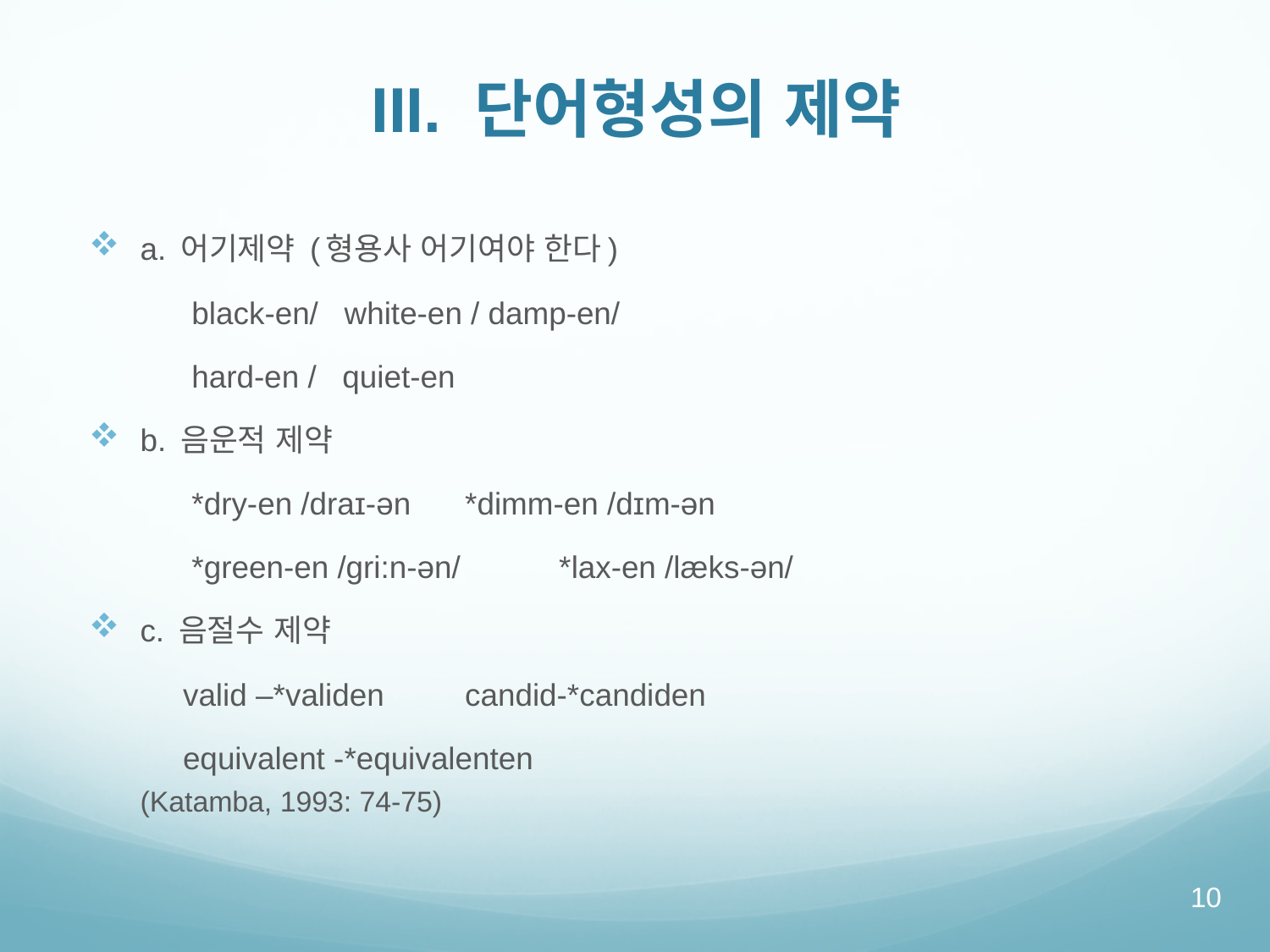

# III. 단어형성의 제약
a. 어기제약 (형용사 어기여야 한다)
 	 black-en/   white-en / damp-en/
	 hard-en /   quiet-en
b. 음운적 제약
 	 *dry-en /draɪ-ən	*dimm-en /dɪm-ən
 	 *green-en /gri:n-ən/      	*lax-en /læks-ən/
c. 음절수 제약
    	valid –*validen    		candid-*candiden
    	equivalent -*equivalenten
					(Katamba, 1993: 74-75)
10